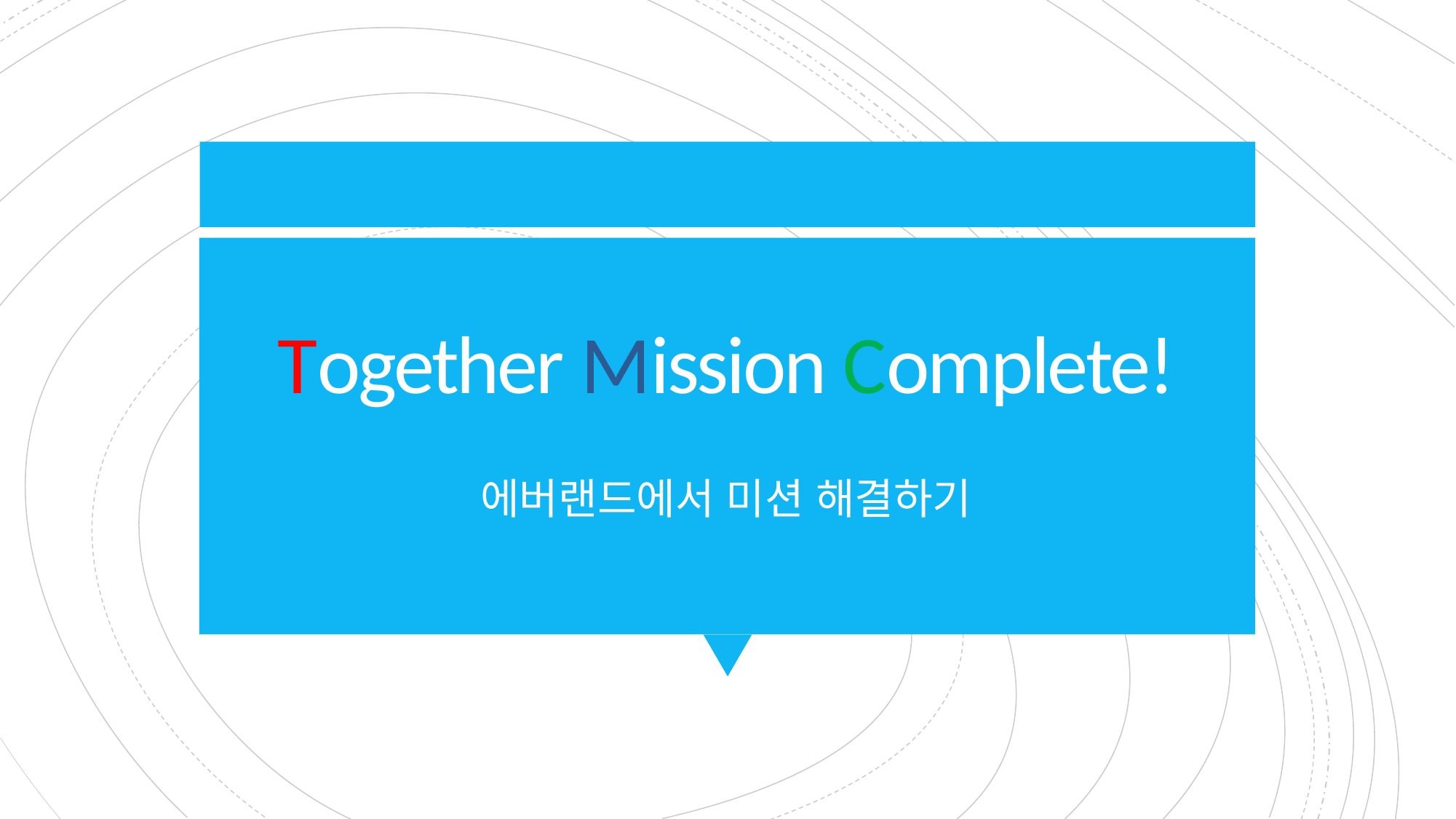

# Together Mission Complete!
에버랜드에서 미션 해결하기